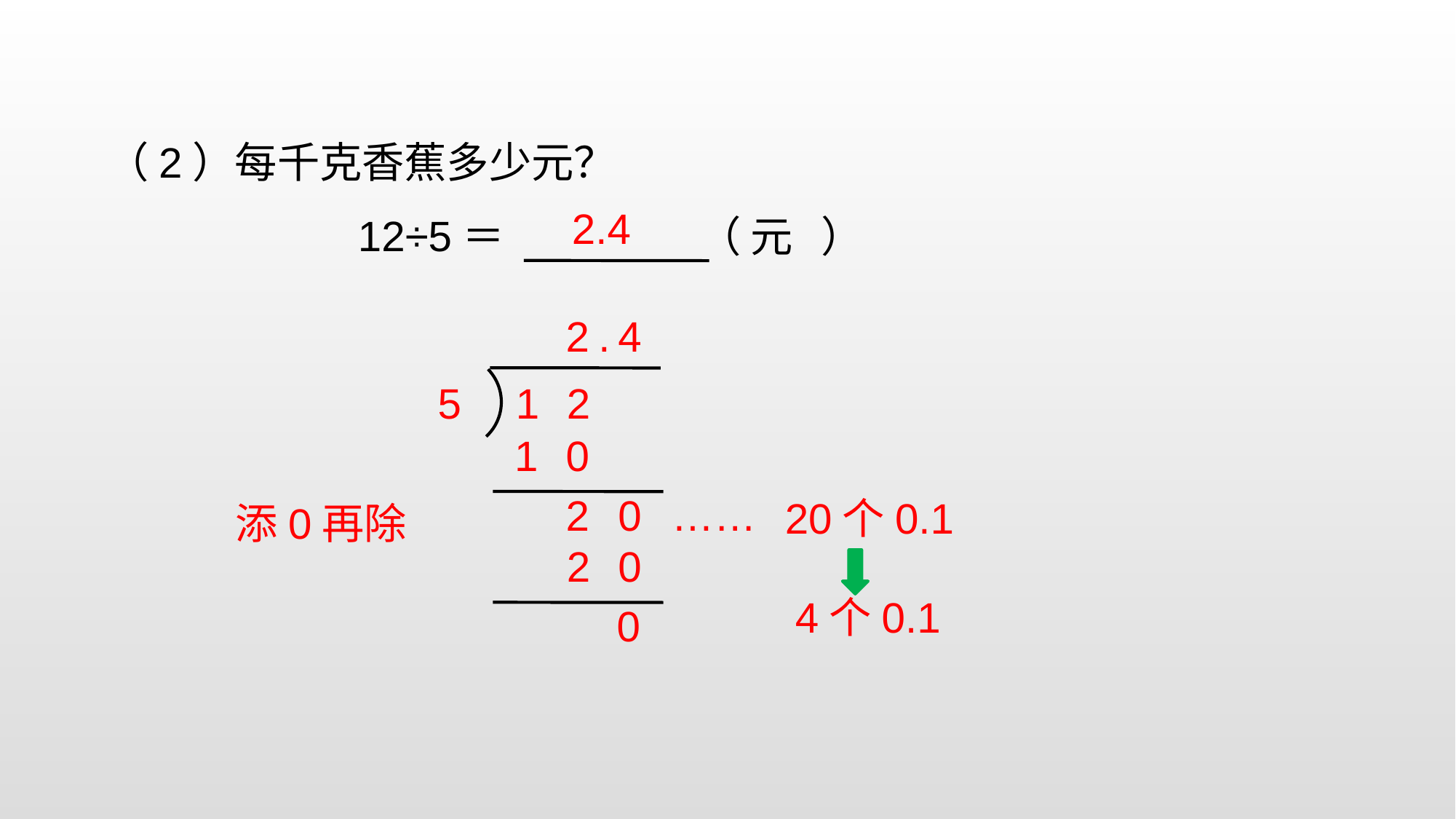

（2）每千克香蕉多少元？
2.4
12÷5＝
（ 元   ）
2
.
4

5
1
2
1
0
2
0
……
20个0.1
添0再除
2
0

4个0.1
0